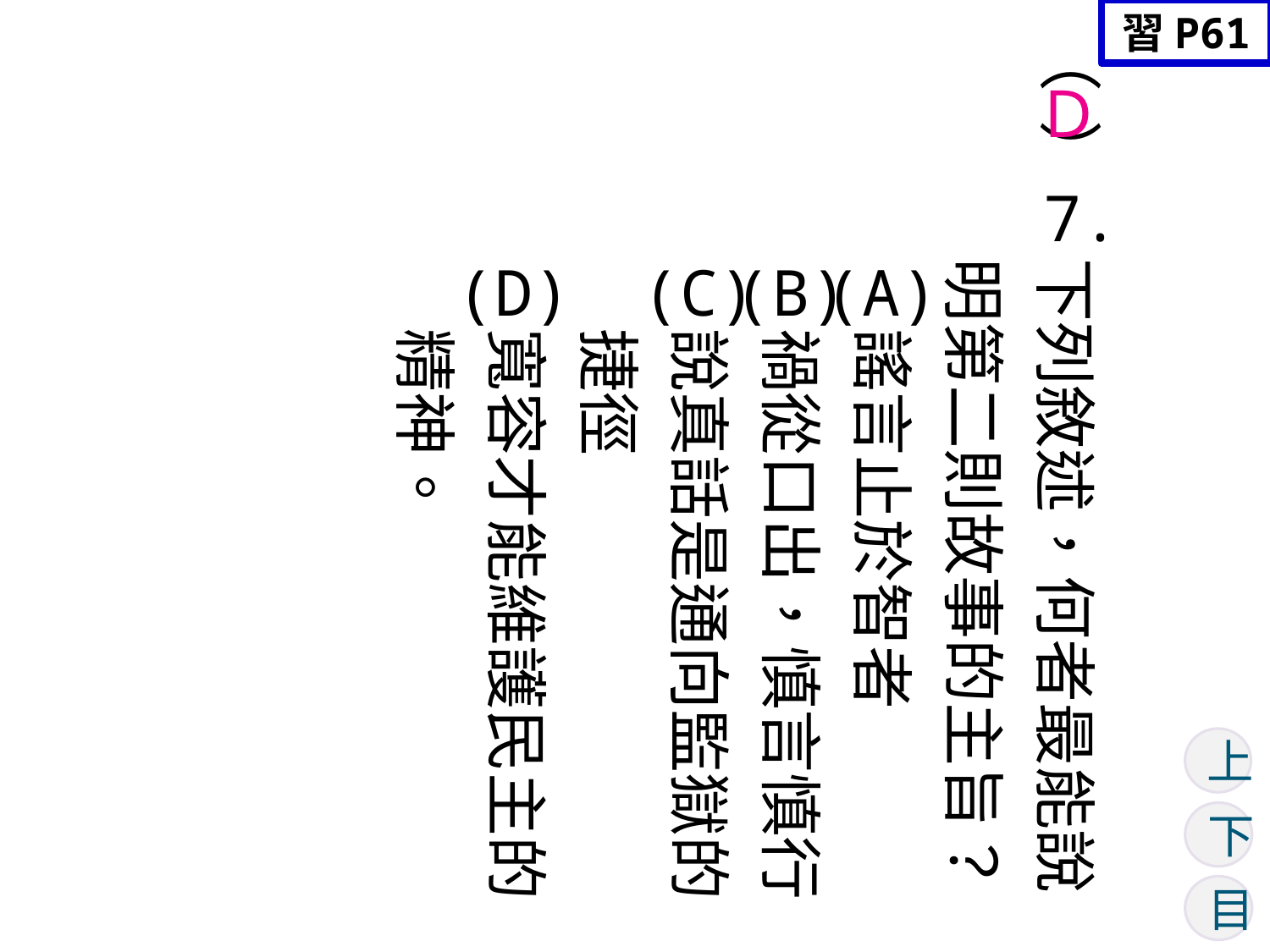

習P61
（  ）
Ｄ
7.
(D)
下列敘述，何者最能說明第二則故事的主旨？
謠言止於智者
禍從口出，慎言慎行
說真話是通向監獄的捷徑
寬容才能維護民主的精神。
(C)
(B)
(A)